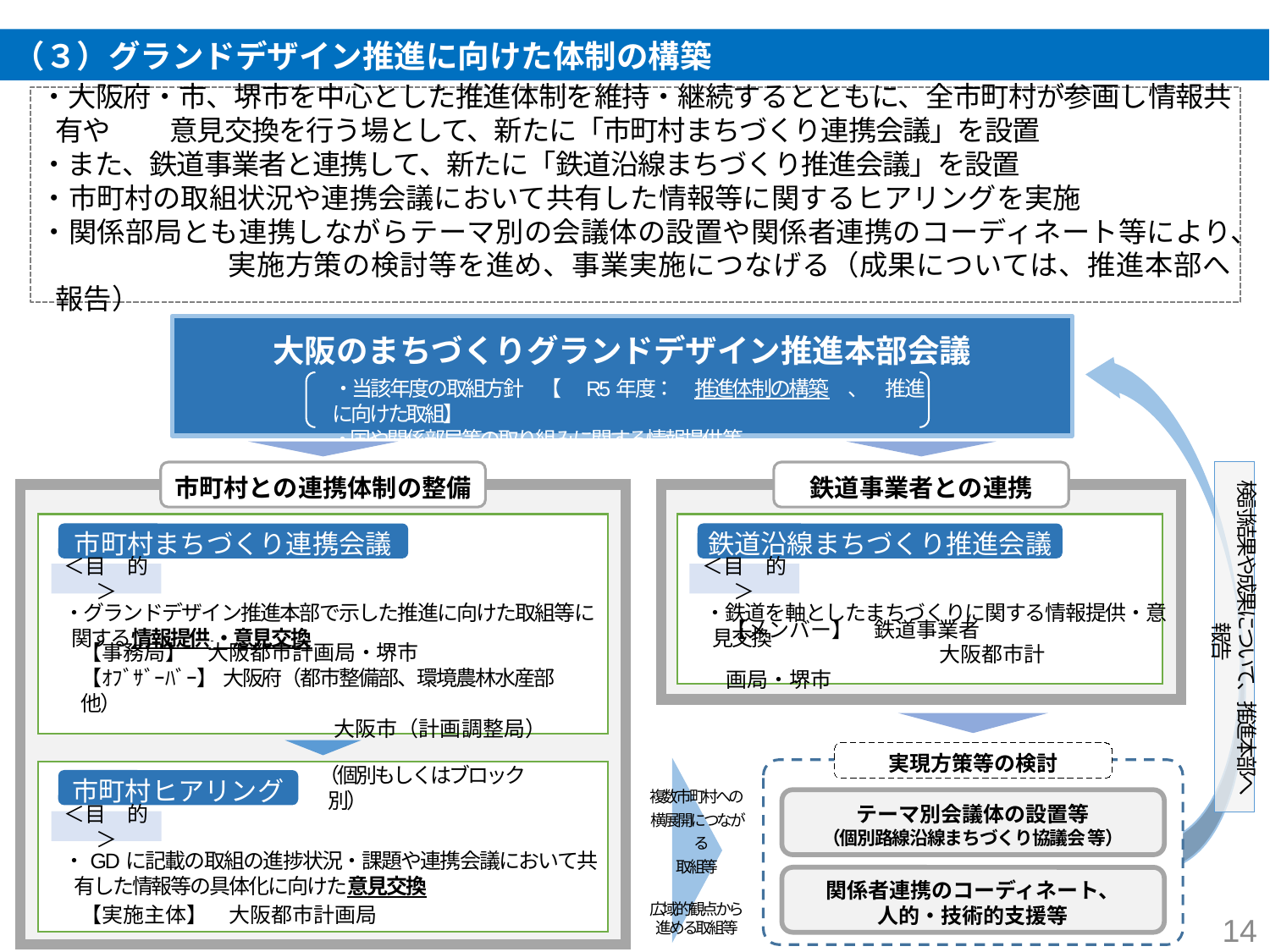

（３）グランドデザイン推進に向けた体制の構築
・大阪府・市、堺市を中心とした推進体制を維持・継続するとともに、全市町村が参画し情報共有や           意見交換を行う場として、新たに「市町村まちづくり連携会議」を設置
・また、鉄道事業者と連携して、新たに「鉄道沿線まちづくり推進会議」を設置
・市町村の取組状況や連携会議において共有した情報等に関するヒアリングを実施
・関係部局とも連携しながらテーマ別の会議体の設置や関係者連携のコーディネート等により、　　　　　　実施方策の検討等を進め、事業実施につなげる（成果については、推進本部へ報告）
大阪のまちづくりグランドデザイン推進本部会議

 ・当該年度の取組方針　【　R5年度：　推進体制の構築　、　推進に向けた取組】
 ・国や関係部局等の取り組みに関する情報提供 等

検討結果や成果について、推進本部へ報告
市町村との連携体制の整備

市町村まちづくり連携会議
＜目　的＞
・グランドデザイン推進本部で示した推進に向けた取組等に関する情報提供 ・意見交換
【事務局】　大阪都市計画局・堺市
【ｵﾌﾞｻﾞｰﾊﾞｰ】 大阪府（都市整備部、環境農林水産部　他）
　　　　　　　　　　　　大阪市（計画調整局）

市町村ヒアリング
（個別もしくはブロック別）
＜目　的＞
・GDに記載の取組の進捗状況・課題や連携会議において共有した情報等の具体化に向けた意見交換
【実施主体】　大阪都市計画局
鉄道事業者との連携

鉄道沿線まちづくり推進会議
＜目　的＞
・鉄道を軸としたまちづくりに関する情報提供・意見交換
【メンバー】　鉄道事業者
　　　　　　　　　　 大阪都市計画局・堺市

実現方策等の検討

テーマ別会議体の設置等
（個別路線沿線まちづくり協議会 等）
関係者連携のコーディネート、
人的・技術的支援等
複数市町村への
横展開につながる
取組等

広域的観点から
進める取組等

14